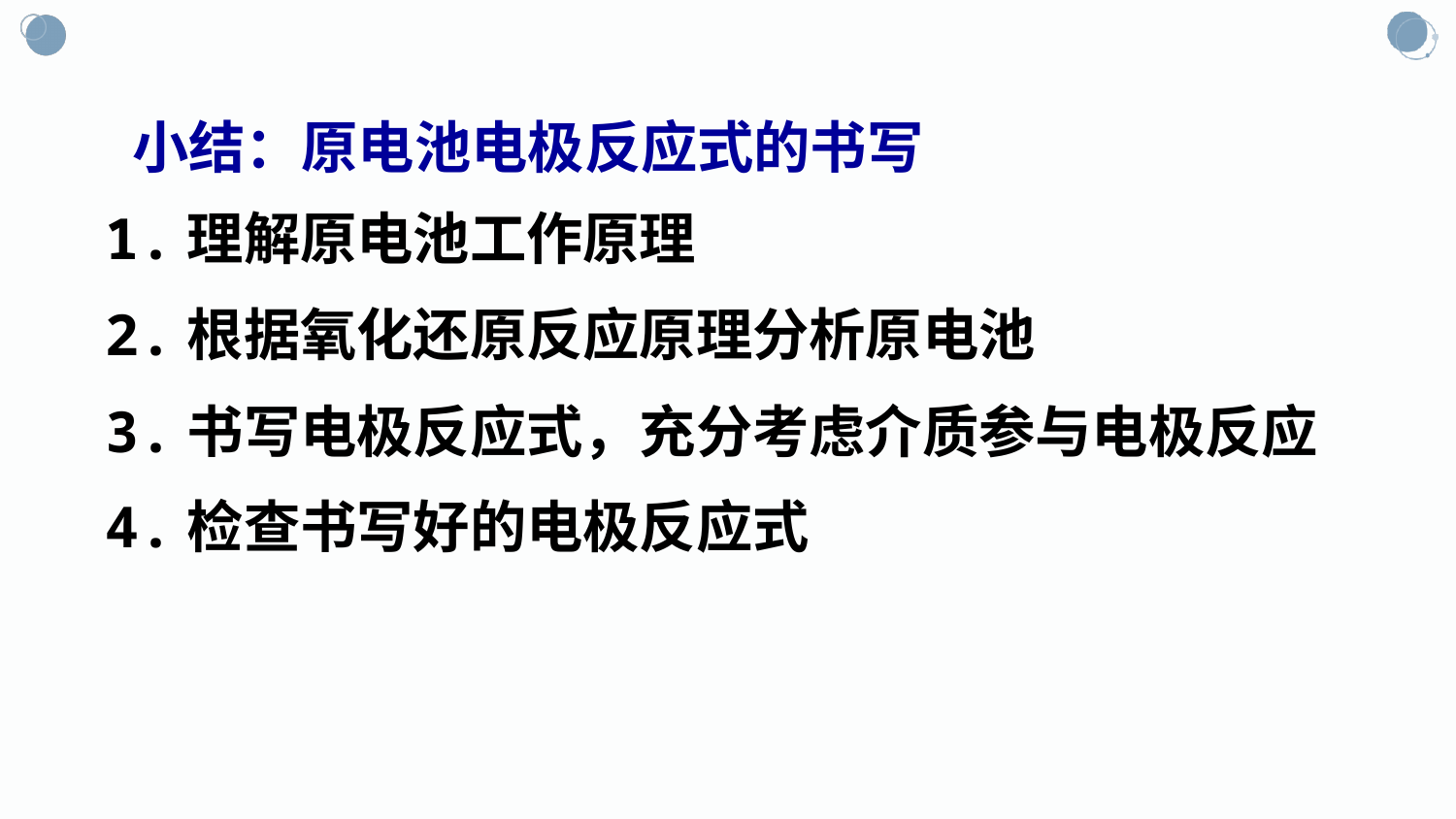

小结：原电池电极反应式的书写
1.理解原电池工作原理
2.根据氧化还原反应原理分析原电池
3.书写电极反应式，充分考虑介质参与电极反应
4.检查书写好的电极反应式